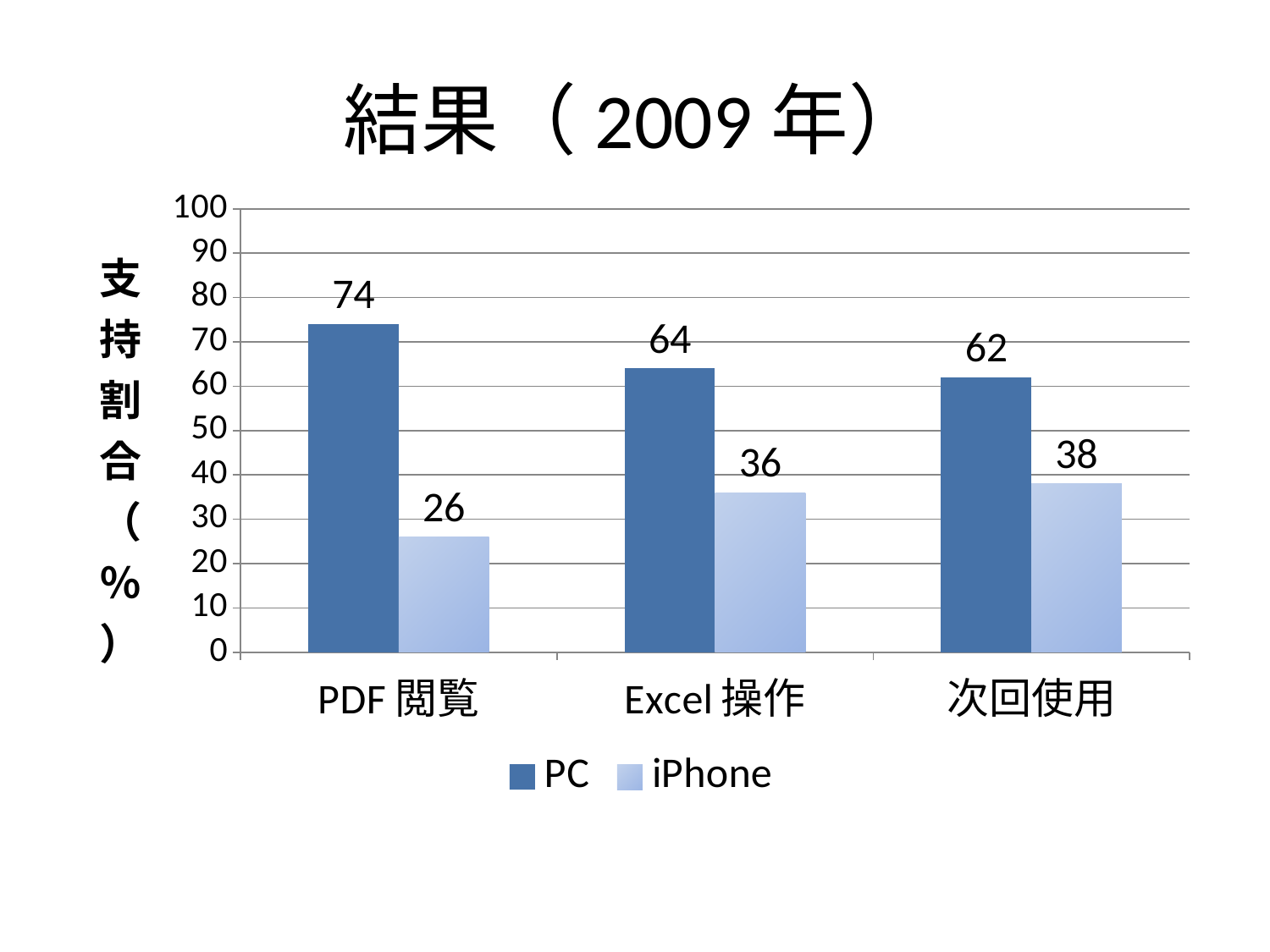

# 結果（2009年）

### Chart

| Category | PC | iPhone |
|---|---|---|
| PDF閲覧 | 74.0 | 26.0 |
| Excel操作 | 64.0 | 36.0 |
| 次回使用 | 62.0 | 38.0 |